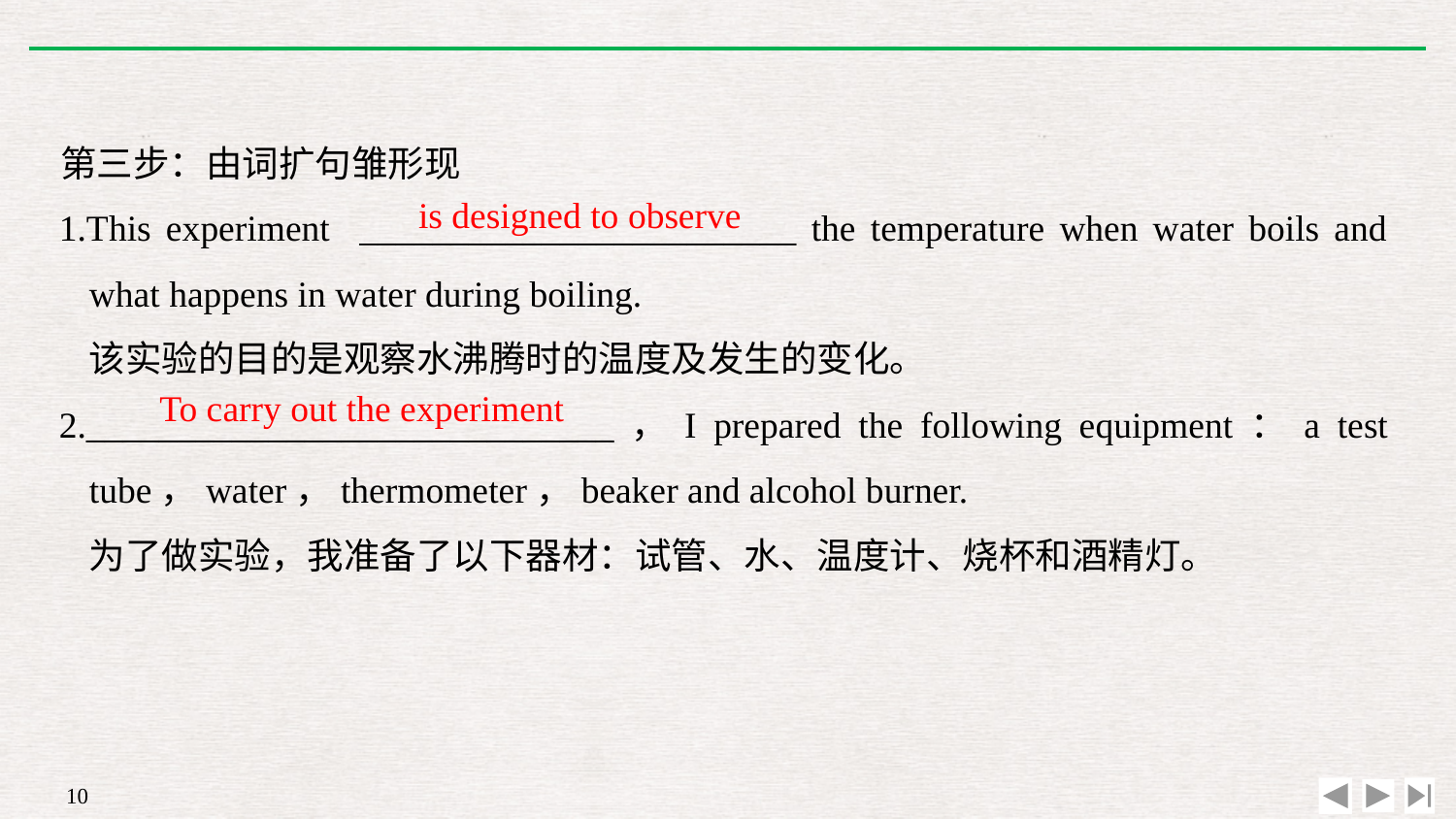

第三步：由词扩句雏形现
1.This experiment  ________________________ the temperature when water boils and what happens in water during boiling.
	该实验的目的是观察水沸腾时的温度及发生的变化。
2._____________________________，I prepared the following equipment：a test tube，water，thermometer，beaker and alcohol burner.
	为了做实验，我准备了以下器材：试管、水、温度计、烧杯和酒精灯。
is designed to observe
To carry out the experiment